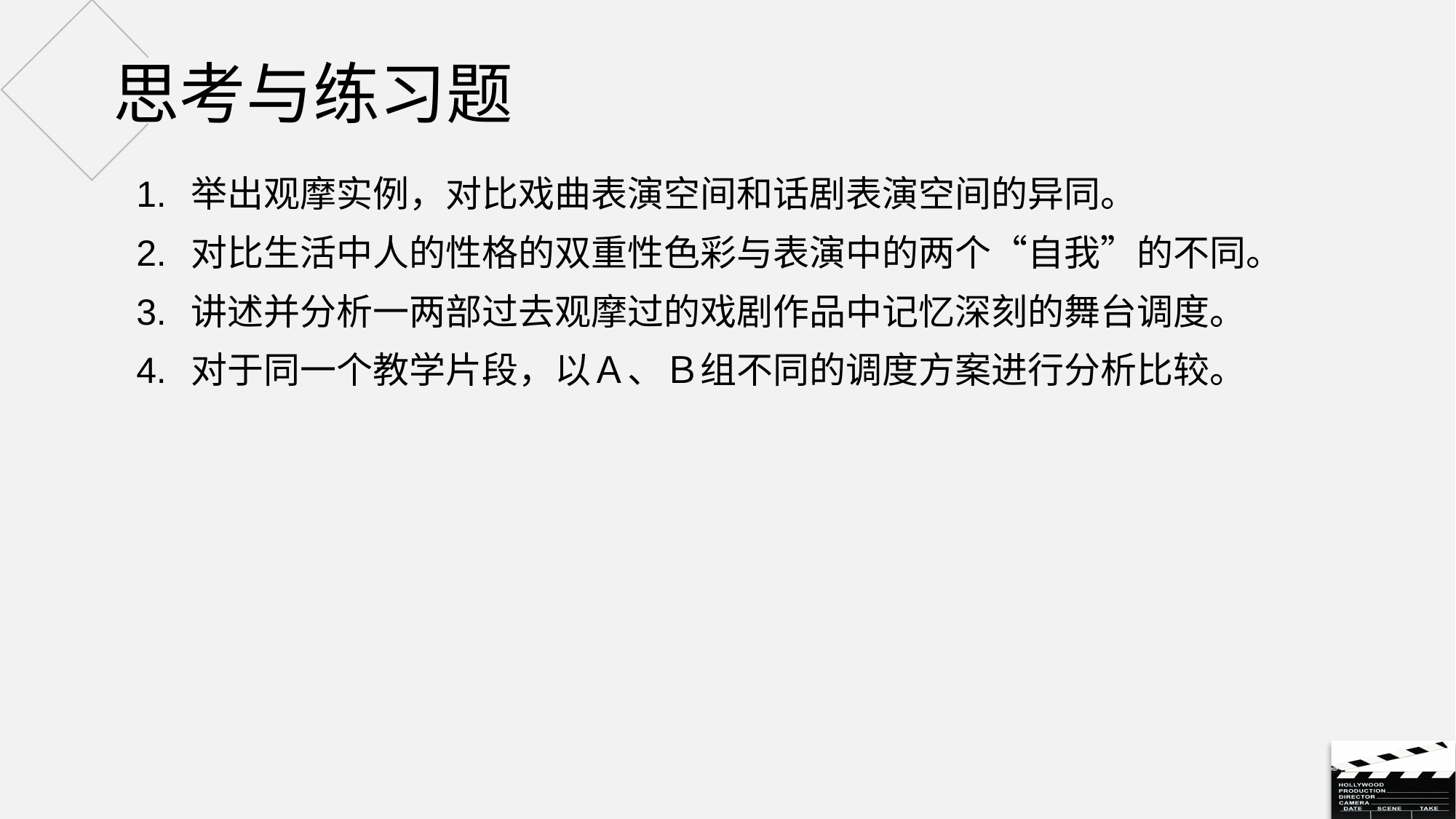

# 思考与练习题
举出观摩实例，对比戏曲表演空间和话剧表演空间的异同。
对比生活中人的性格的双重性色彩与表演中的两个“自我”的不同。
讲述并分析一两部过去观摩过的戏剧作品中记忆深刻的舞台调度。
对于同一个教学片段，以Ａ、Ｂ组不同的调度方案进行分析比较。